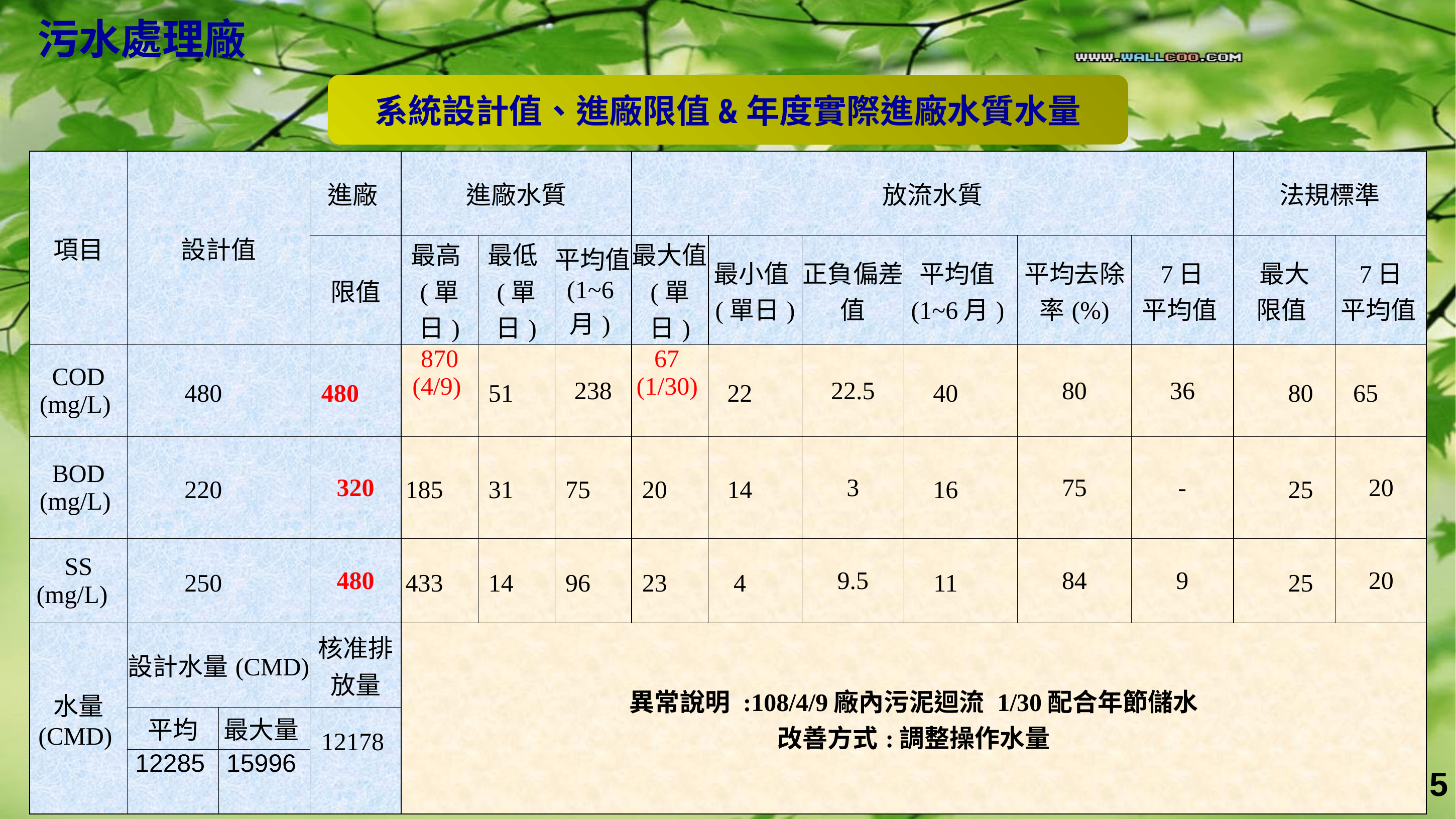

污水處理廠
系統設計值、進廠限值&年度實際進廠水質水量
| 項目 | 設計值 |  | 進廠 | 進廠水質 |  |  | 放流水質 |  |  |  |  |  | 法規標準 |  |
| --- | --- | --- | --- | --- | --- | --- | --- | --- | --- | --- | --- | --- | --- | --- |
|  |  |  | 限值 | 最高(單日) | 最低(單日) | 平均值(1~6月) | 最大值(單日) | 最小值(單日) | 正負偏差值 | 平均值(1~6月) | 平均去除率(%) | 7日 平均值 | 最大 限值 | 7日 平均值 |
| COD (mg/L) | 480 |  | 480 | 870 (4/9) | 51 | 238 | 67 (1/30) | 22 | 22.5 | 40 | 80 | 36 | 80 | 65 |
| BOD (mg/L) | 220 |  | 320 | 185 | 31 | 75 | 20 | 14 | 3 | 16 | 75 | - | 25 | 20 |
| SS (mg/L) | 250 |  | 480 | 433 | 14 | 96 | 23 | 4 | 9.5 | 11 | 84 | 9 | 25 | 20 |
| 水量 (CMD) | 設計水量(CMD) |  | 核准排放量 | 異常說明 :108/4/9廠內污泥迴流 1/30配合年節儲水 改善方式:調整操作水量 |  |  |  |  |  |  |  |  |  |  |
|  | 平均 | 最大量 | 12178 |  |  |  |  |  |  |  |  |  |  |  |
|  | 12285 | 15996 |  |  |  |  |  |  |  |  |  |  |  |  |
5